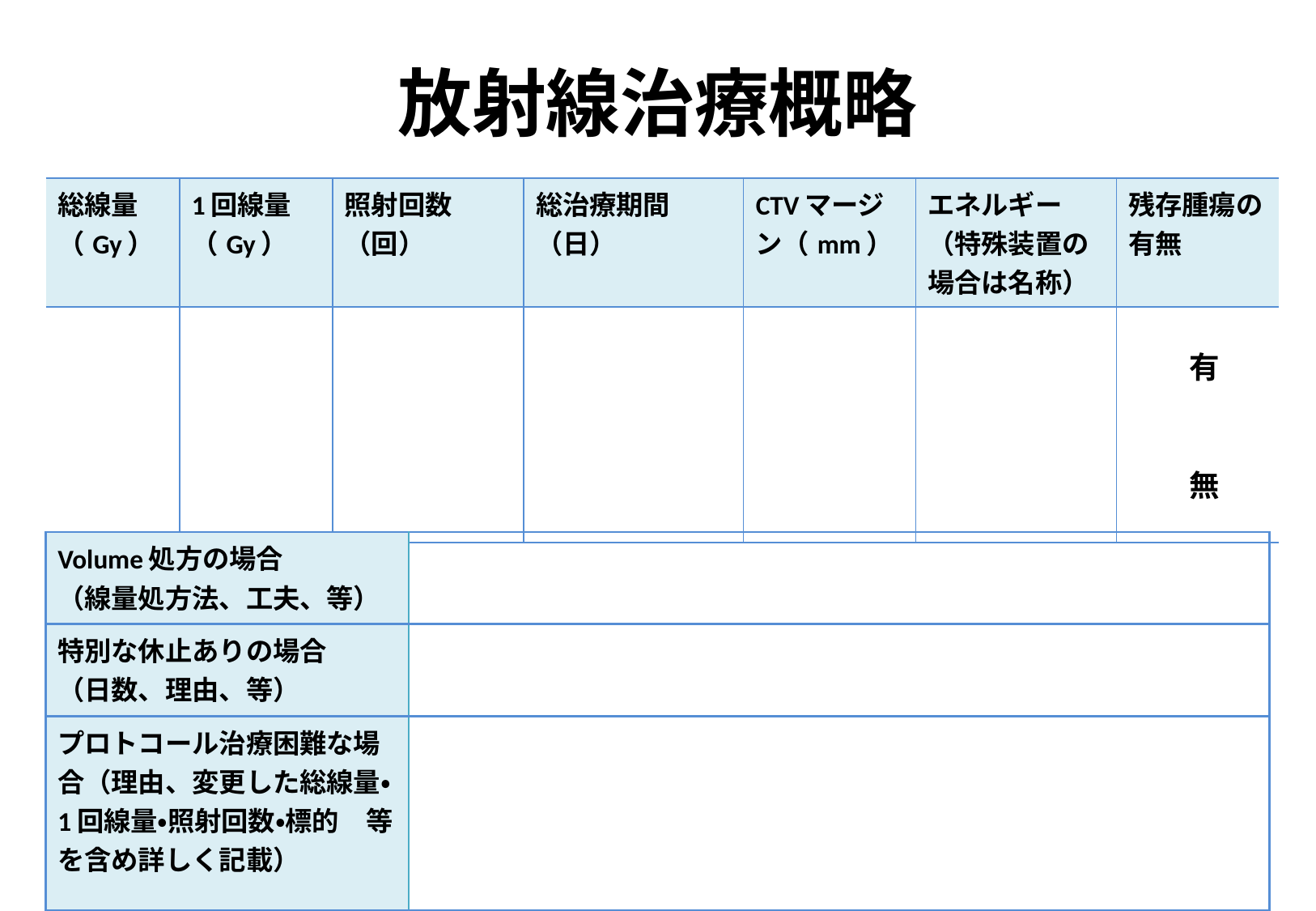

# 放射線治療概略
| 総線量 （Gy） | 1回線量 （Gy） | 照射回数（回） | 総治療期間（日） | CTVマージン（mm） | エネルギー （特殊装置の場合は名称） | 残存腫瘍の有無 |
| --- | --- | --- | --- | --- | --- | --- |
|  |  |  |  |  |  | 有 　 　　無 |
| Volume処方の場合 （線量処方法、工夫、等） |  |
| --- | --- |
| 特別な休止ありの場合 （日数、理由、等） |  |
| プロトコール治療困難な場合（理由、変更した総線量・1回線量・照射回数・標的　等を含め詳しく記載） |  |